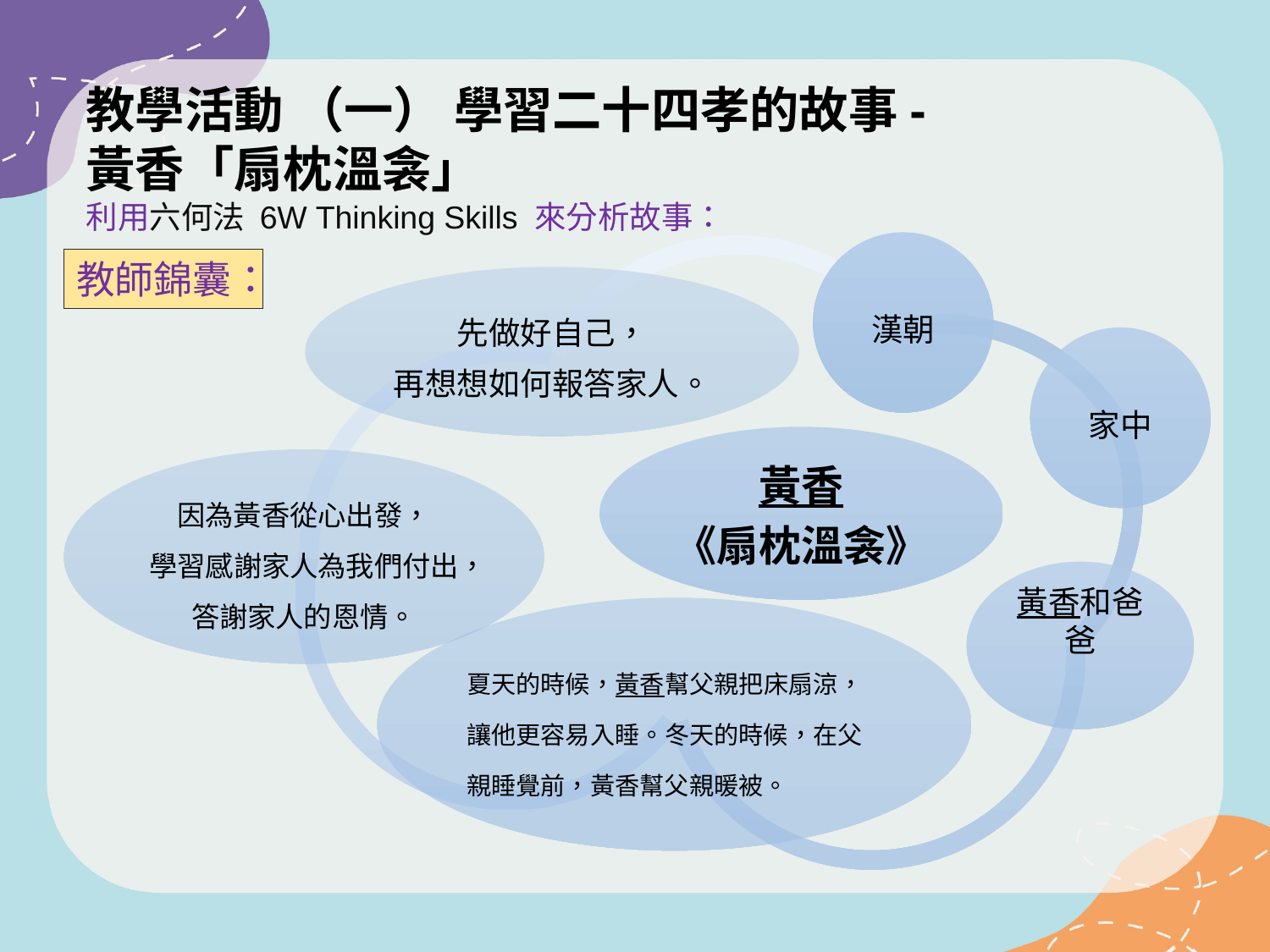

教學活動 （一） 學習二十四孝的故事-
黃香「扇枕溫衾」
利用六何法 6W Thinking Skills 來分析故事：
教師錦囊：

黃香
《扇枕溫衾》
漢朝
家中
黃香和爸爸

夏天的時候，黃香幫父親把床扇涼，讓他更容易入睡。冬天的時候，在父親睡覺前，黃香幫父親暖被。
因為黃香從心出發，
學習感謝家人為我們付出，
答謝家人的恩情。
先做好自己，
再想想如何報答家人。